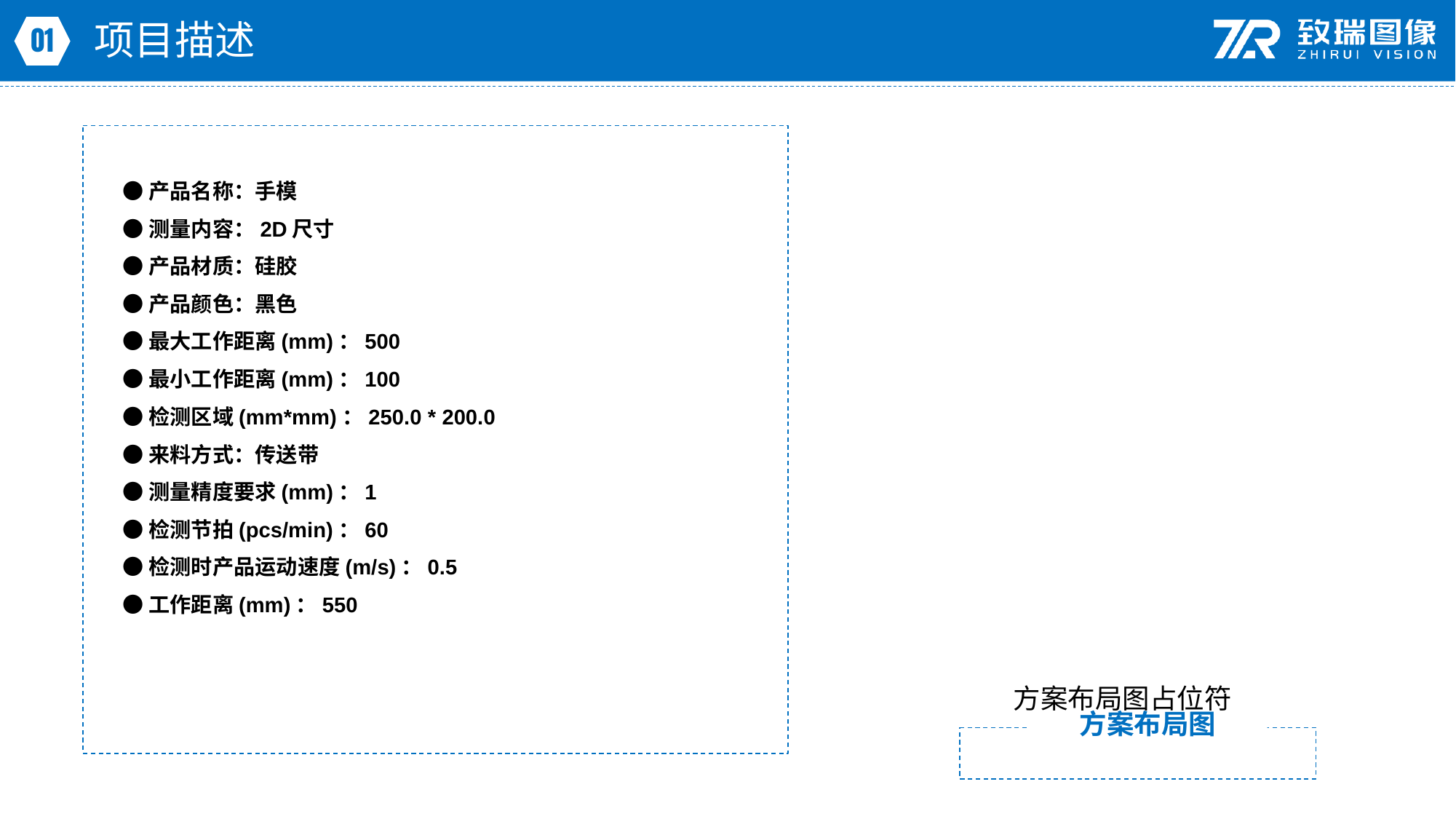

项目描述
01

●产品名称：手模
●测量内容：2D尺寸
●产品材质：硅胶
●产品颜色：黑色
●最大工作距离(mm)：500
●最小工作距离(mm)：100
●检测区域(mm*mm)：250.0 * 200.0
●来料方式：传送带
●测量精度要求(mm)：1
●检测节拍(pcs/min)：60
●检测时产品运动速度(m/s)：0.5
●工作距离(mm)：550
方案布局图占位符
方案布局图